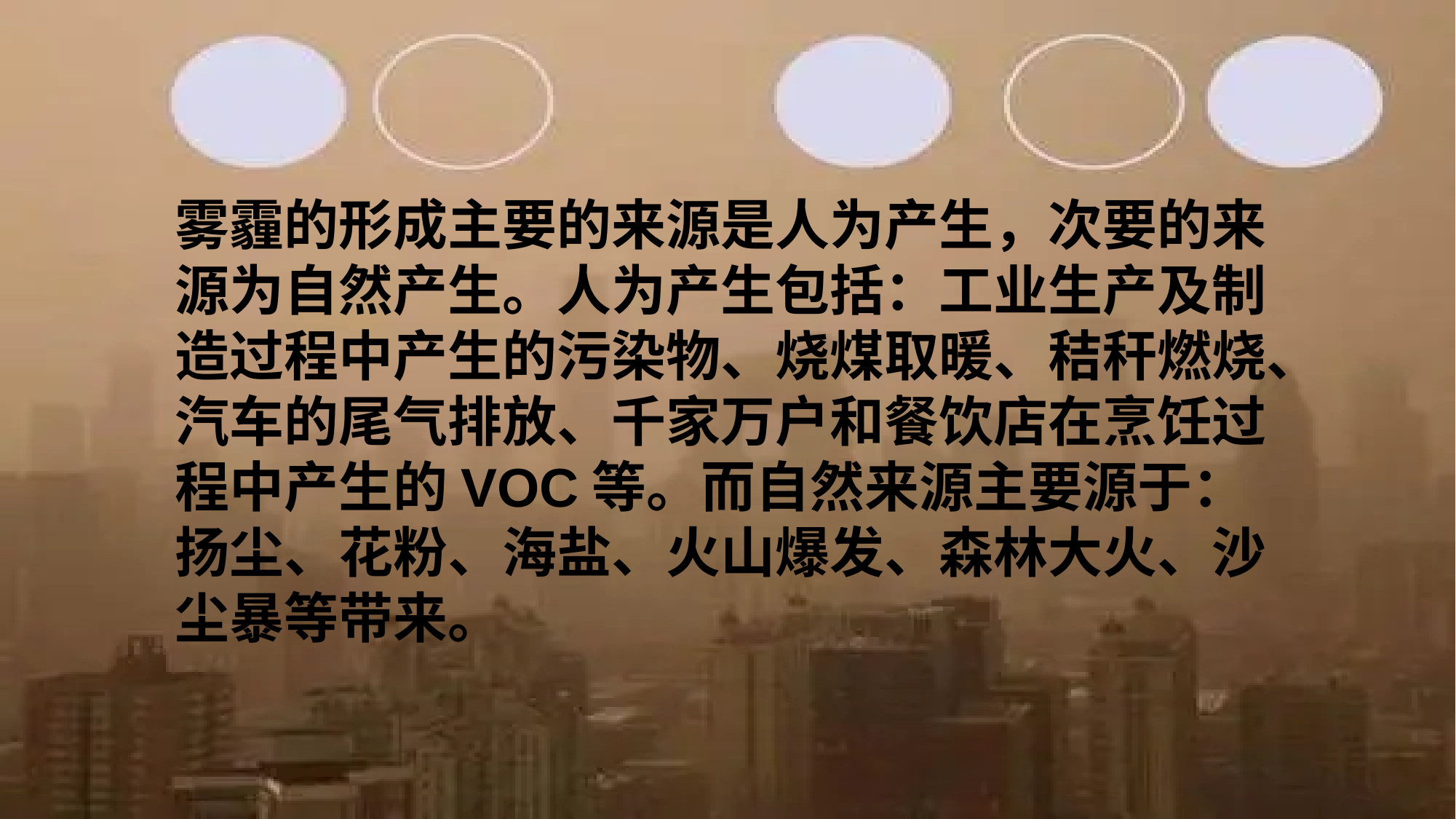

雾霾的形成主要的来源是人为产生，次要的来源为自然产生。人为产生包括：工业生产及制造过程中产生的污染物、烧煤取暖、秸秆燃烧、汽车的尾气排放、千家万户和餐饮店在烹饪过程中产生的VOC等。而自然来源主要源于：扬尘、花粉、海盐、火山爆发、森林大火、沙尘暴等带来。